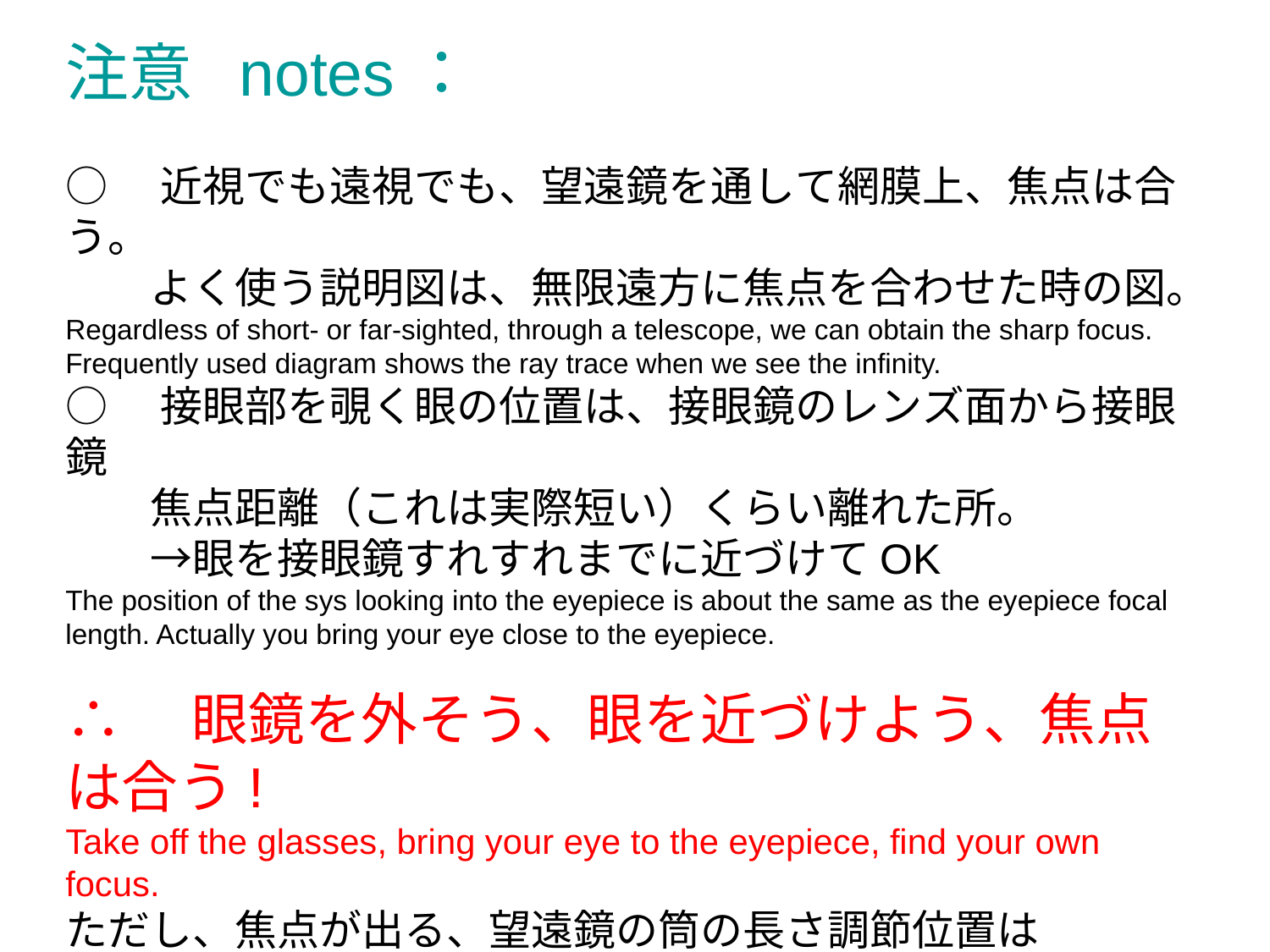

注意 notes：

○　近視でも遠視でも、望遠鏡を通して網膜上、焦点は合う。
　　よく使う説明図は、無限遠方に焦点を合わせた時の図。
Regardless of short- or far-sighted, through a telescope, we can obtain the sharp focus. Frequently used diagram shows the ray trace when we see the infinity.
○　接眼部を覗く眼の位置は、接眼鏡のレンズ面から接眼鏡
　　焦点距離（これは実際短い）くらい離れた所。
　　→眼を接眼鏡すれすれまでに近づけてOK
The position of the sys looking into the eyepiece is about the same as the eyepiece focal length. Actually you bring your eye close to the eyepiece.

∴　眼鏡を外そう、眼を近づけよう、焦点は合う!
Take off the glasses, bring your eye to the eyepiece, find your own focus.
ただし、焦点が出る、望遠鏡の筒の長さ調節位置は
人によって違う（近視、遠視の度合い）
　　→　見る時は、ちゃんと合わせよう!
The focal point is different from person to person depending on whether they are short-/far-sighted. Look for your own focus.